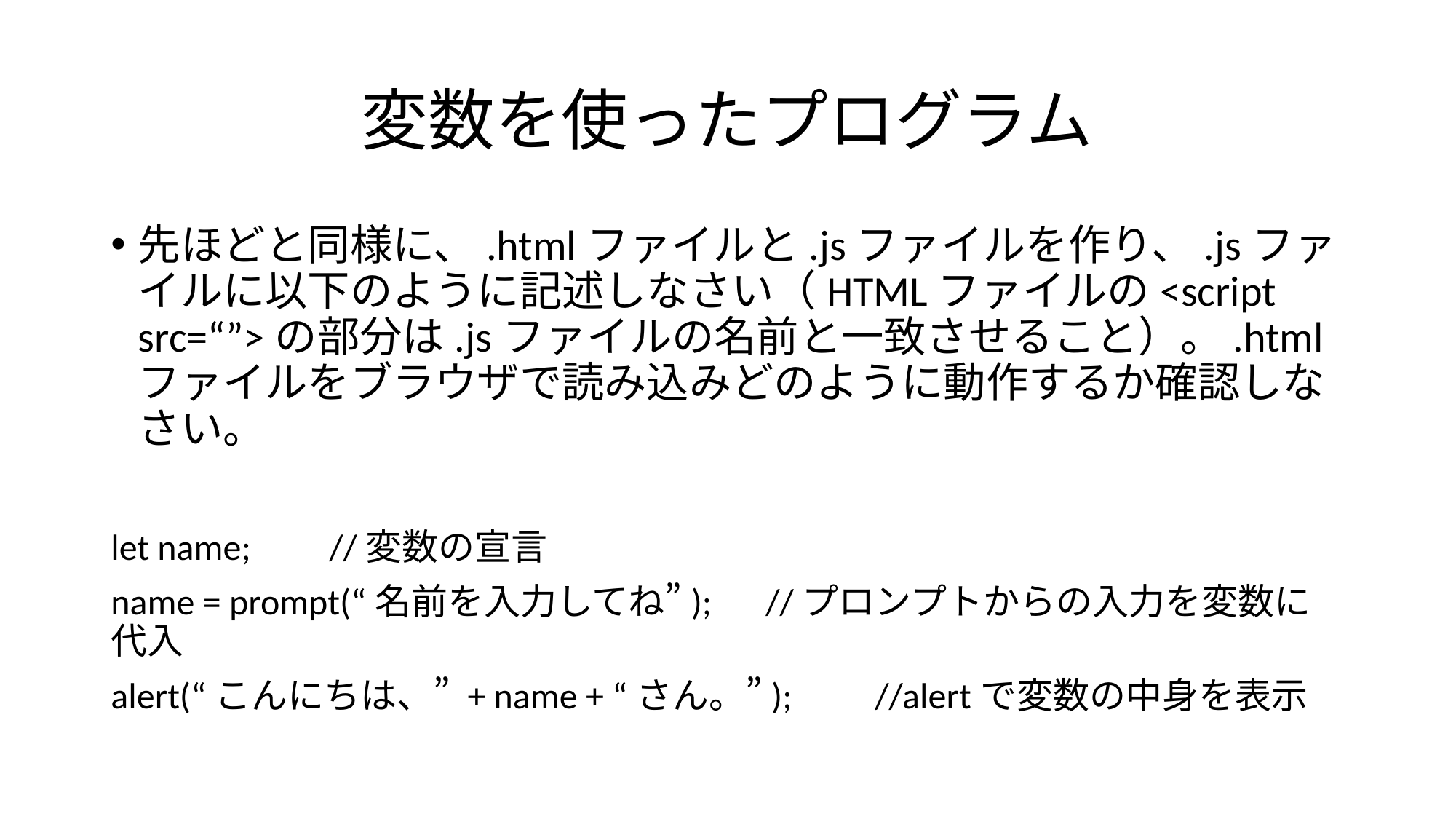

# 変数を使ったプログラム
先ほどと同様に、.htmlファイルと.jsファイルを作り、.jsファイルに以下のように記述しなさい（HTMLファイルの<script src=“”>の部分は.jsファイルの名前と一致させること）。.htmlファイルをブラウザで読み込みどのように動作するか確認しなさい。

let name;	//変数の宣言
name = prompt(“名前を入力してね”);	//プロンプトからの入力を変数に代入
alert(“こんにちは、” + name + “さん。”);	//alertで変数の中身を表示